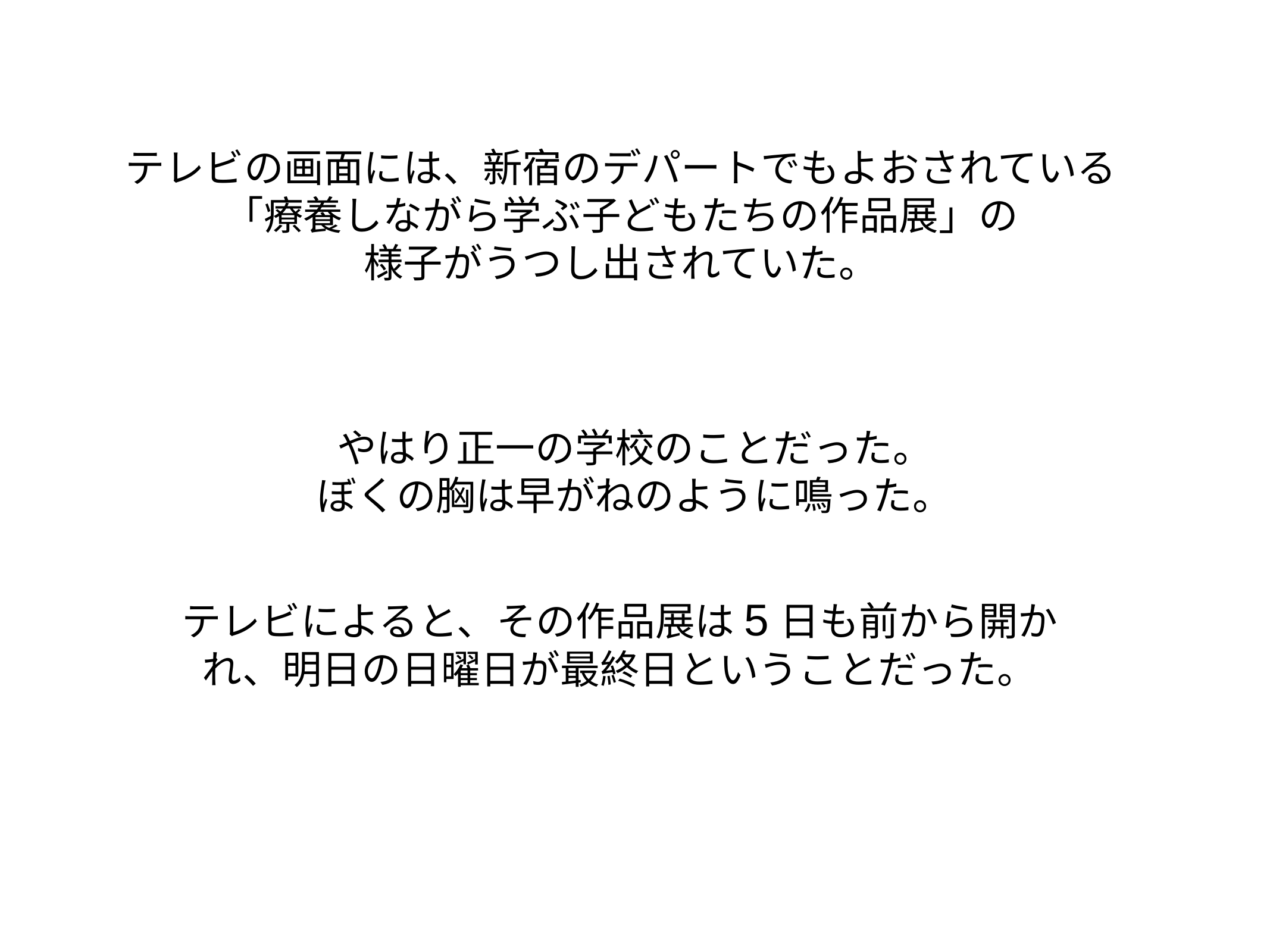

テレビの画面には、新宿のデパートでもよおされている
「療養しながら学ぶ子どもたちの作品展」の
様子がうつし出されていた。
やはり正一の学校のことだった。
ぼくの胸は早がねのように鳴った。
テレビによると、その作品展は5日も前から開かれ、明日の日曜日が最終日ということだった。